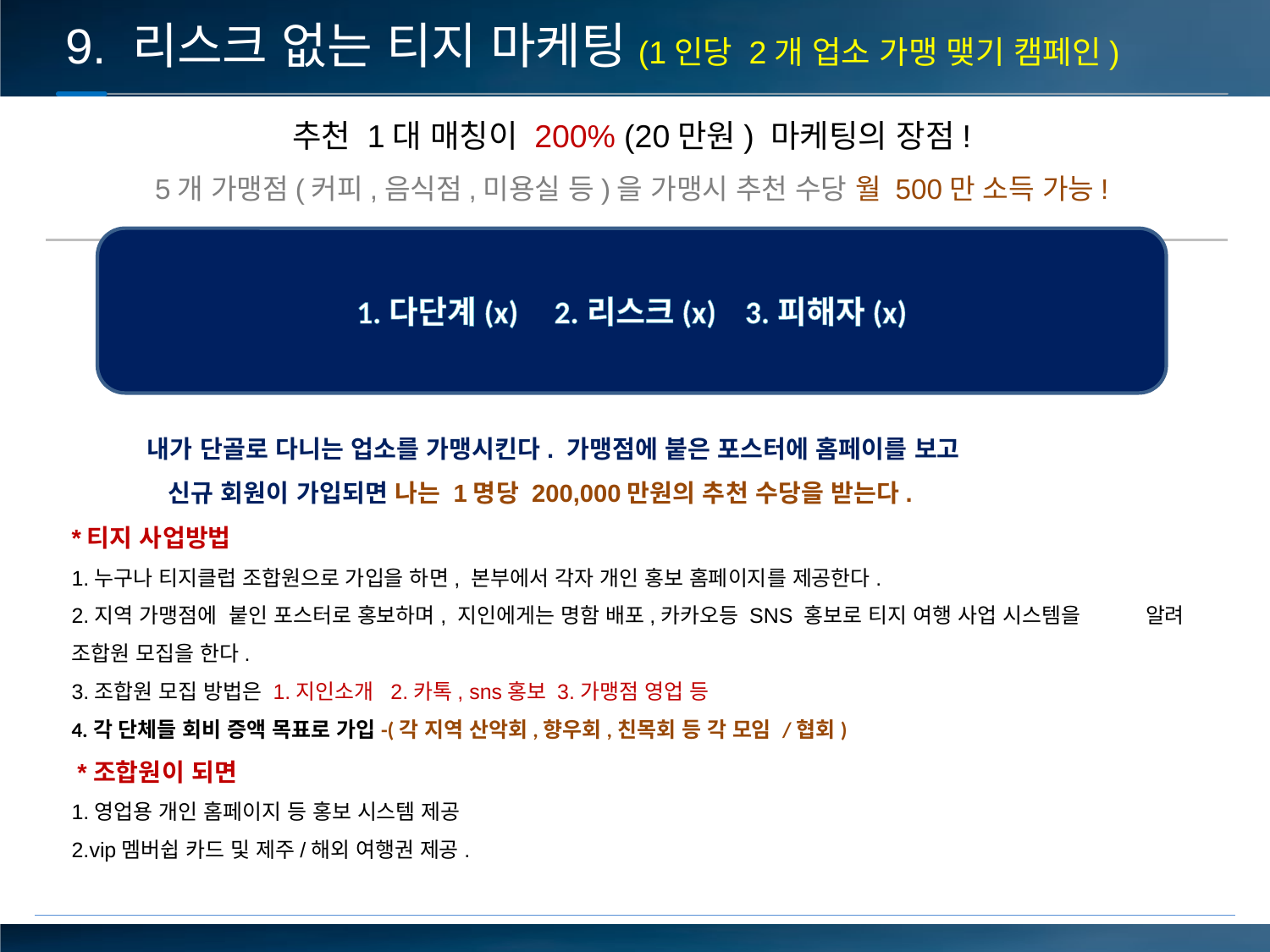

9. 리스크 없는 티지 마케팅(1인당 2개 업소 가맹 맺기 캠페인)
추천 1대 매칭이 200% (20만원) 마케팅의 장점!
5개 가맹점(커피,음식점,미용실 등)을 가맹시 추천 수당 월 500만 소득 가능!
1.다단계(x)     2.리스크(x)    3.피해자(x)
          내가 단골로 다니는 업소를 가맹시킨다. 가맹점에 붙은 포스터에 홈페이를 보고
             신규 회원이 가입되면 나는 1명당 200,000만원의 추천 수당을 받는다.
*티지 사업방법
1.누구나 티지클럽 조합원으로 가입을 하면, 본부에서 각자 개인 홍보 홈페이지를 제공한다.
2.지역 가맹점에  붙인 포스터로 홍보하며, 지인에게는 명함 배포,카카오등 SNS 홍보로 티지 여행 사업 시스템을           알려 조합원 모집을 한다.
3.조합원 모집 방법은 1.지인소개  2.카톡, sns홍보 3.가맹점 영업 등
4.각 단체들 회비 증액 목표로 가입-(각 지역 산악회,향우회,친목회 등 각 모임 /협회)
 *조합원이 되면
1.영업용 개인 홈페이지 등 홍보 시스템 제공
2.vip멤버쉽 카드 및 제주/해외 여행권 제공.